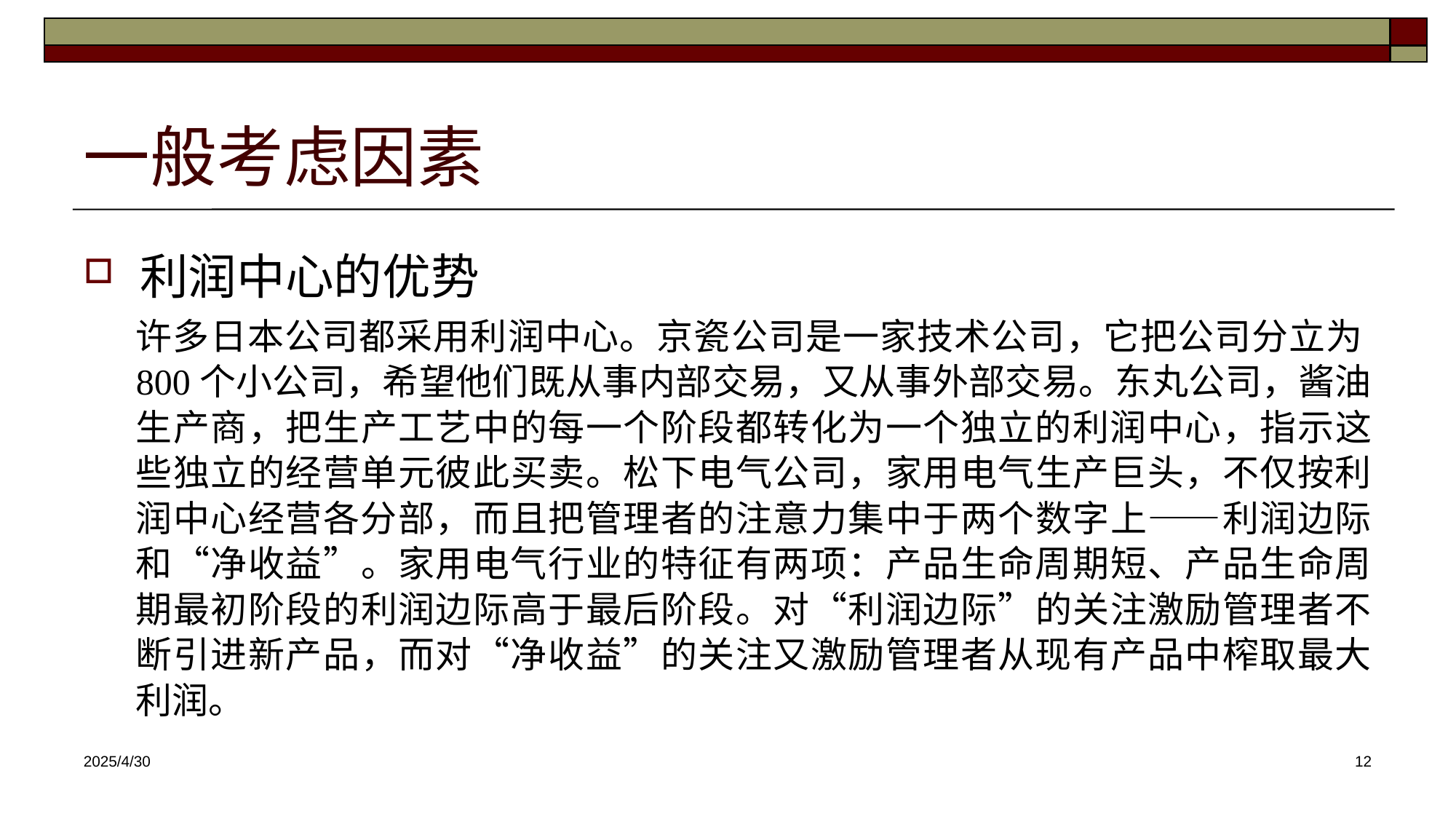

# 一般考虑因素
利润中心的优势
许多日本公司都采用利润中心。京瓷公司是一家技术公司，它把公司分立为800个小公司，希望他们既从事内部交易，又从事外部交易。东丸公司，酱油生产商，把生产工艺中的每一个阶段都转化为一个独立的利润中心，指示这些独立的经营单元彼此买卖。松下电气公司，家用电气生产巨头，不仅按利润中心经营各分部，而且把管理者的注意力集中于两个数字上——利润边际和“净收益”。家用电气行业的特征有两项：产品生命周期短、产品生命周期最初阶段的利润边际高于最后阶段。对“利润边际”的关注激励管理者不断引进新产品，而对“净收益”的关注又激励管理者从现有产品中榨取最大利润。

2025/4/30
12